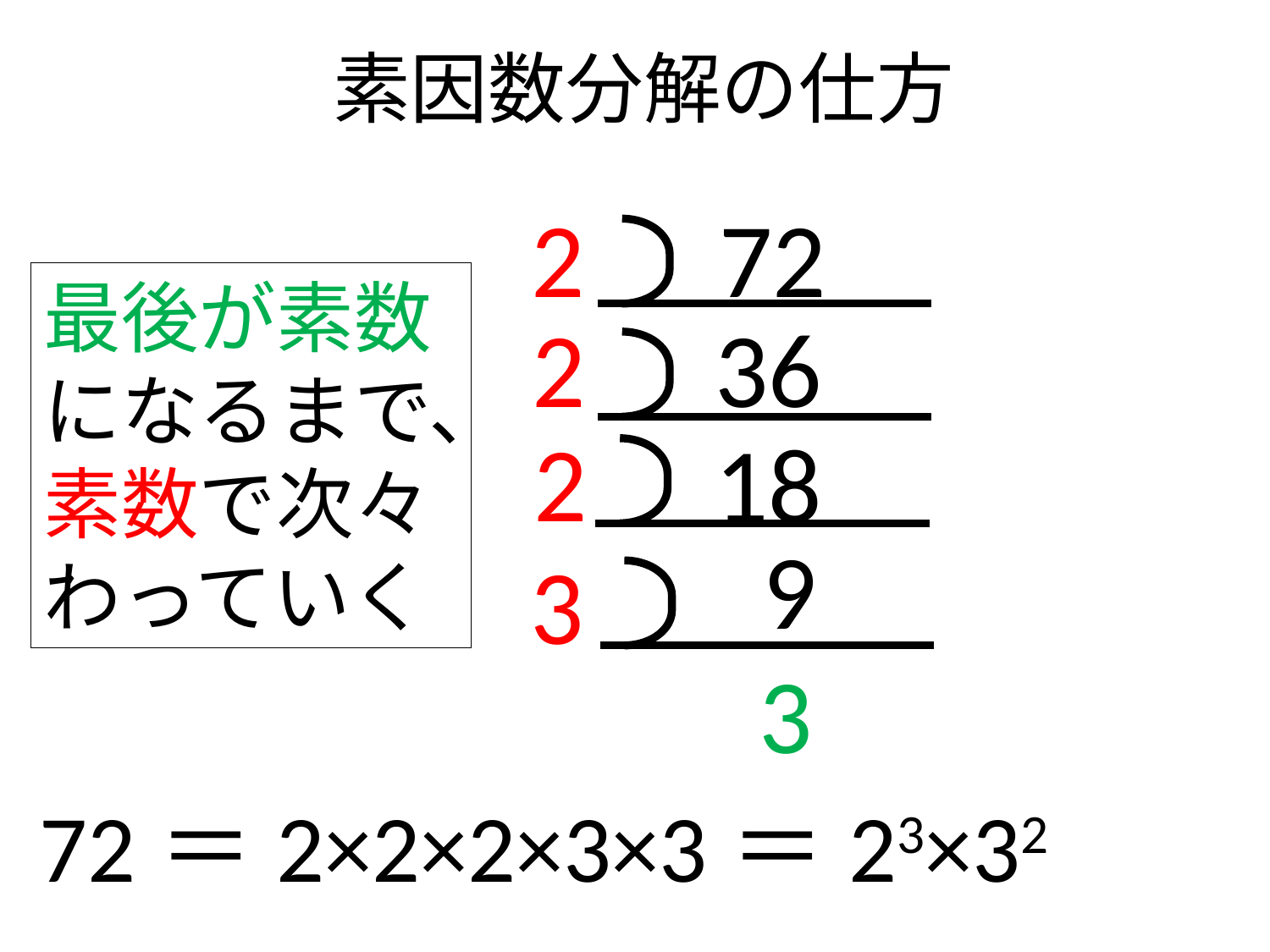

# 素因数分解の仕方
2
72

最後が素数になるまで、素数で次々わっていく
2
36

2
18

  9
3

3
72＝2×2×2×3×3＝23×32